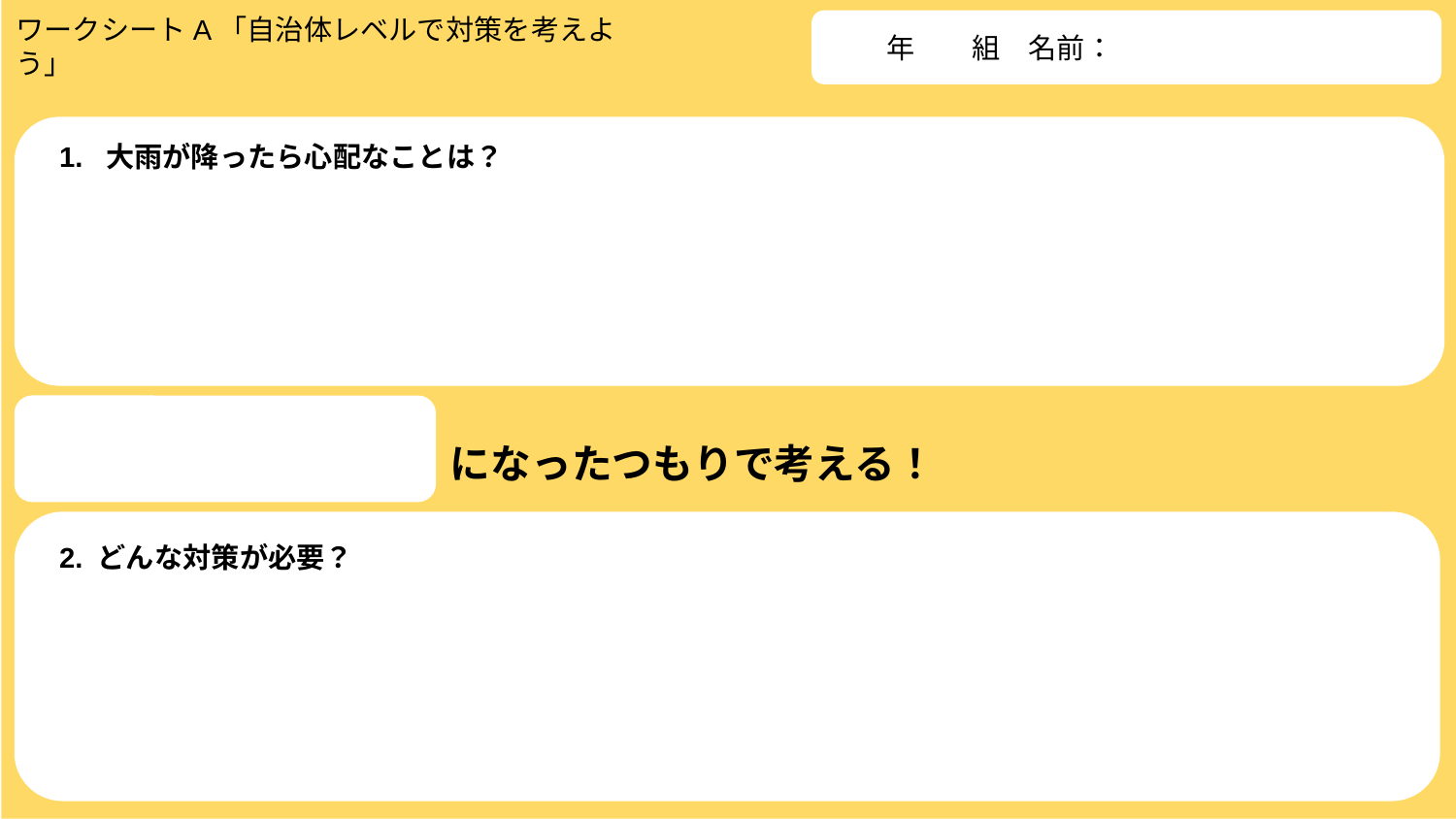

ワークシートA「自治体レベルで対策を考えよう」
　　年　　組　名前：

1.  大雨が降ったら心配なことは？

になったつもりで考える！

2. どんな対策が必要？